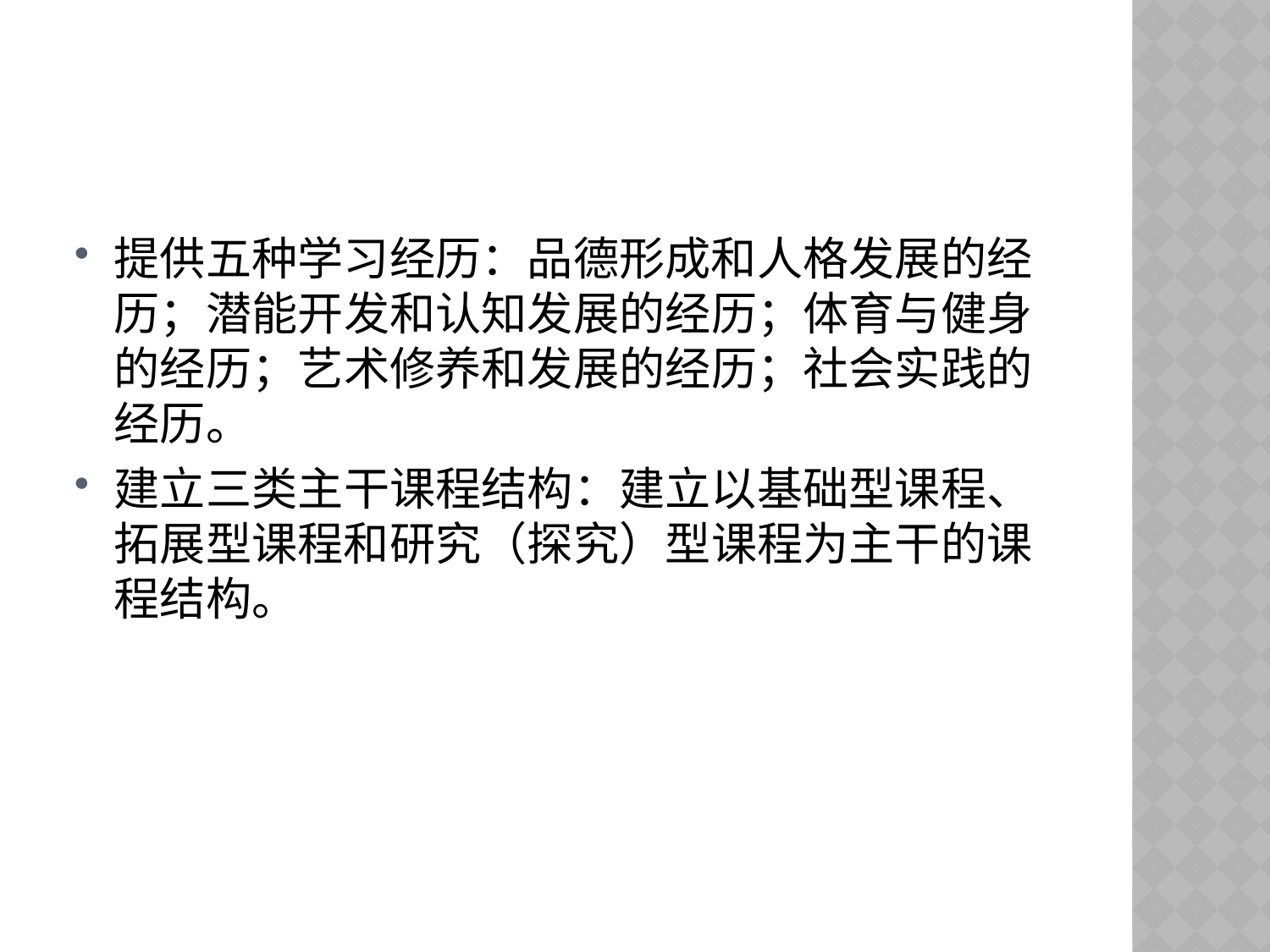

#
提供五种学习经历：品德形成和人格发展的经历；潜能开发和认知发展的经历；体育与健身的经历；艺术修养和发展的经历；社会实践的经历。
建立三类主干课程结构：建立以基础型课程、拓展型课程和研究（探究）型课程为主干的课程结构。